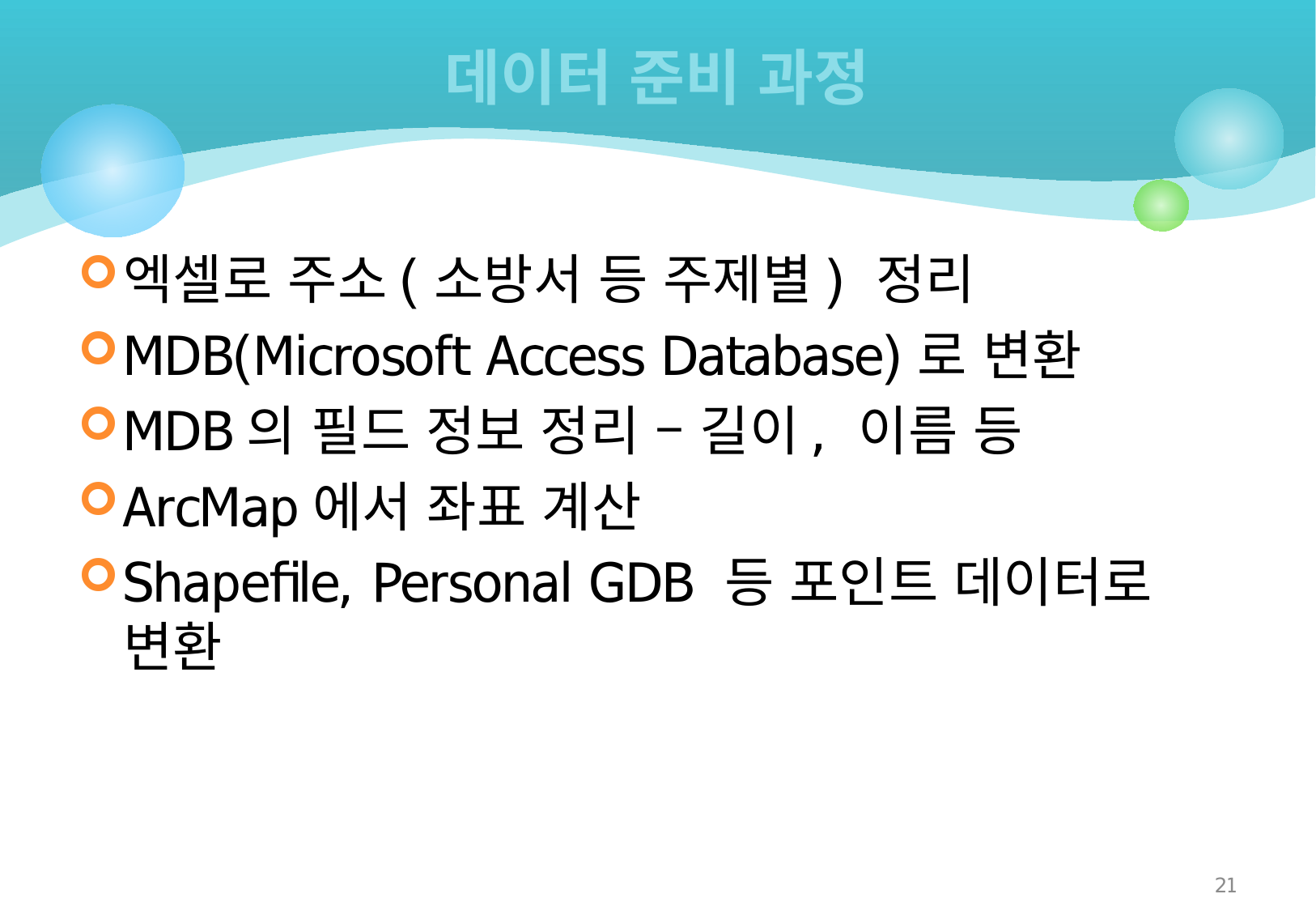

# 데이터 준비 과정
엑셀로 주소(소방서 등 주제별) 정리
MDB(Microsoft Access Database)로 변환
MDB의 필드 정보 정리 – 길이, 이름 등
ArcMap에서 좌표 계산
Shapefile, Personal GDB 등 포인트 데이터로 변환
21